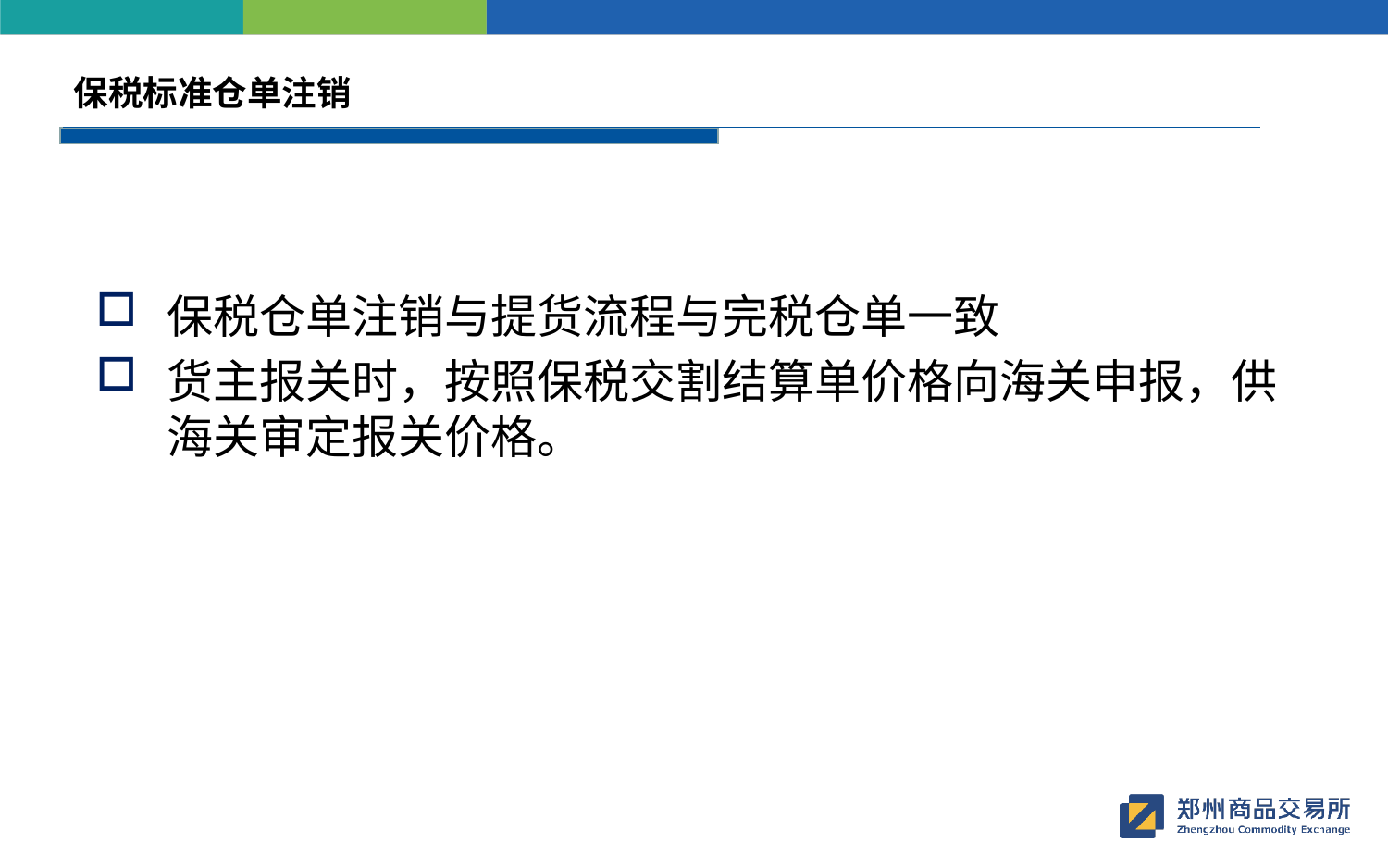

保税标准仓单注销

保税仓单注销与提货流程与完税仓单一致
货主报关时，按照保税交割结算单价格向海关申报，供海关审定报关价格。